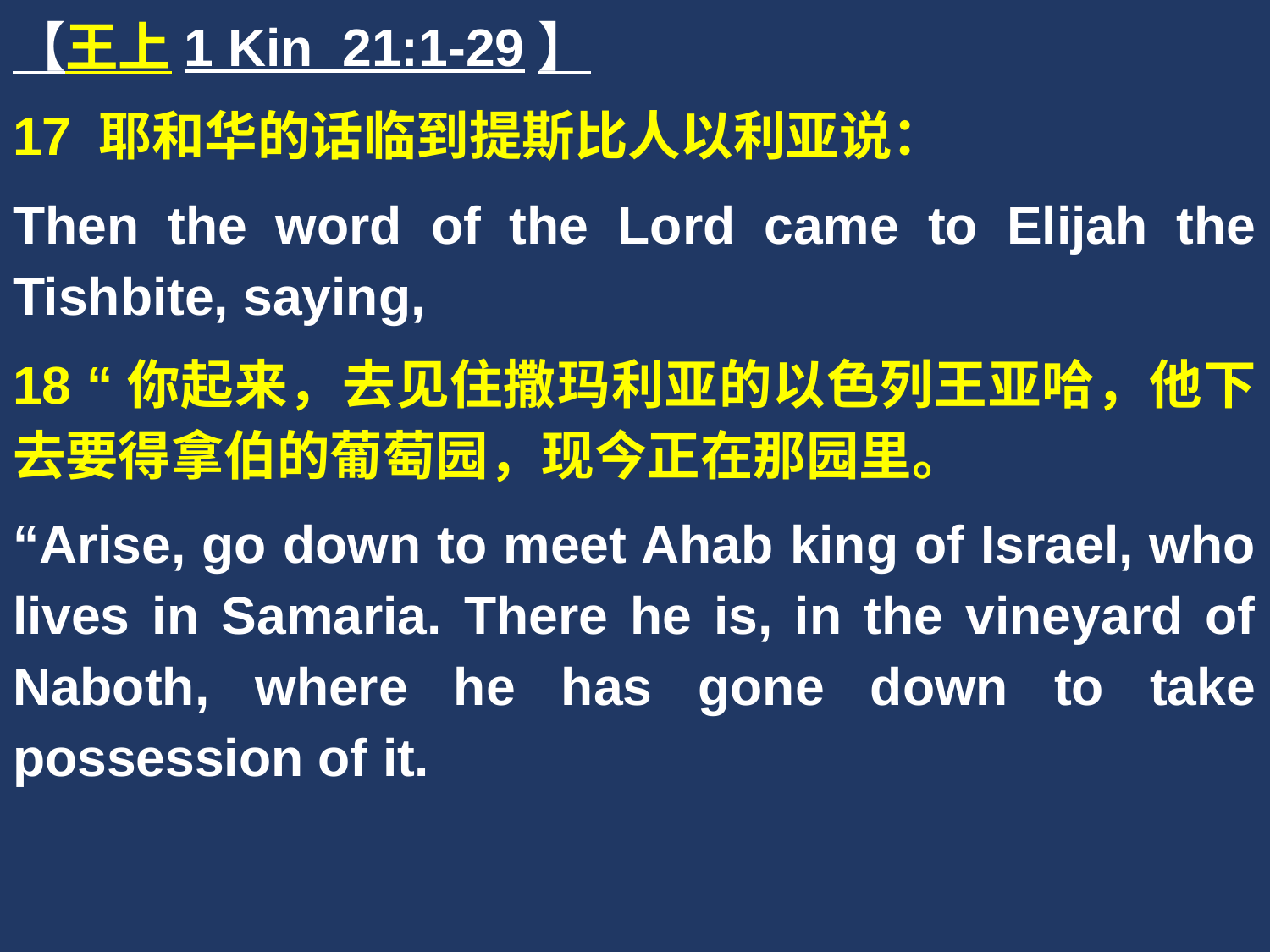

【王上1 Kin  21:1-29】
17 耶和华的话临到提斯比人以利亚说：
Then the word of the Lord came to Elijah the Tishbite, saying,
18 “你起来，去见住撒玛利亚的以色列王亚哈，他下去要得拿伯的葡萄园，现今正在那园里。
“Arise, go down to meet Ahab king of Israel, who lives in Samaria. There he is, in the vineyard of Naboth, where he has gone down to take possession of it.